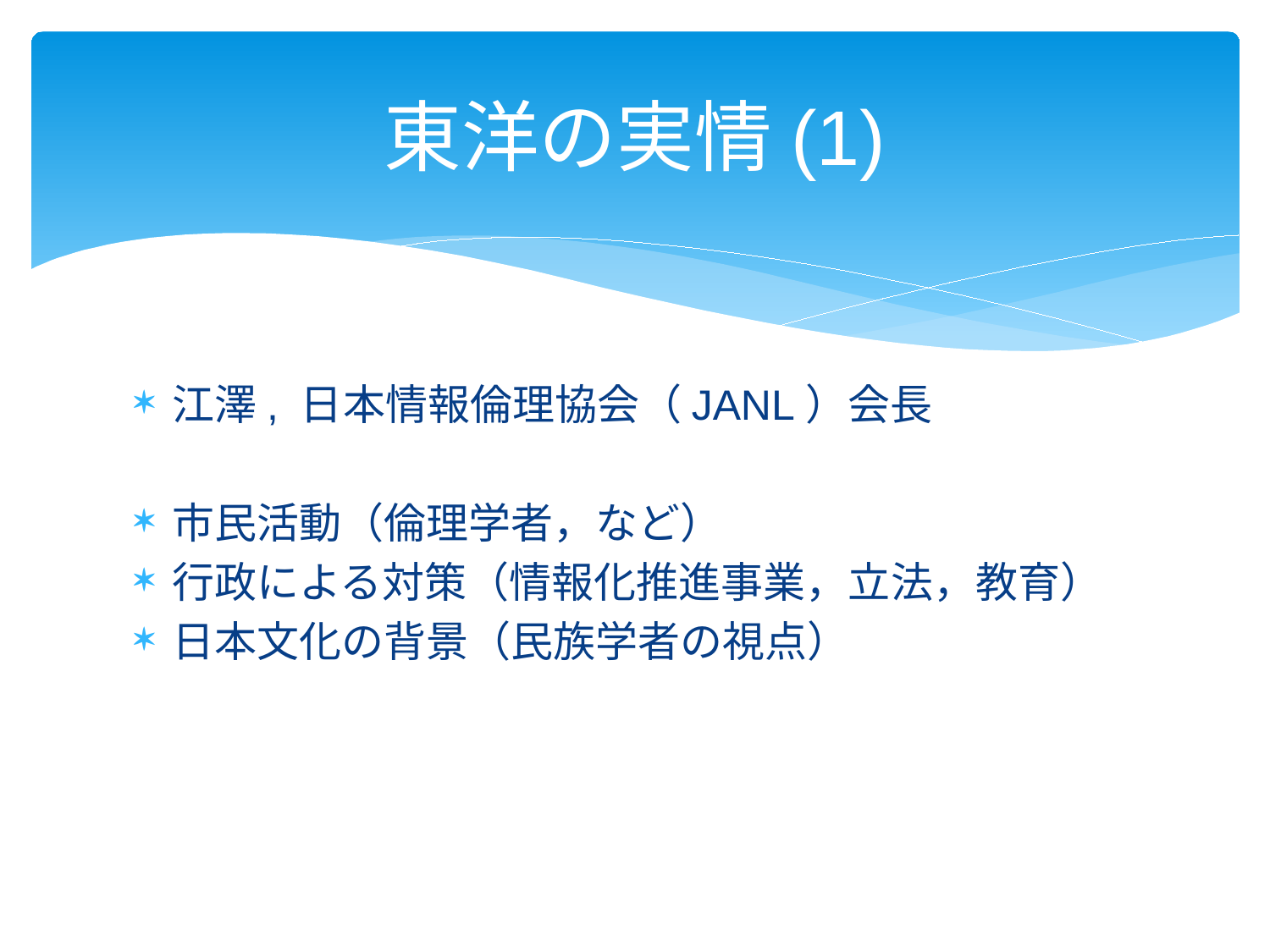

# 東洋の実情(1)
江澤, 日本情報倫理協会（JANL）会長

市民活動（倫理学者，など）
行政による対策（情報化推進事業，立法，教育）
日本文化の背景（民族学者の視点）